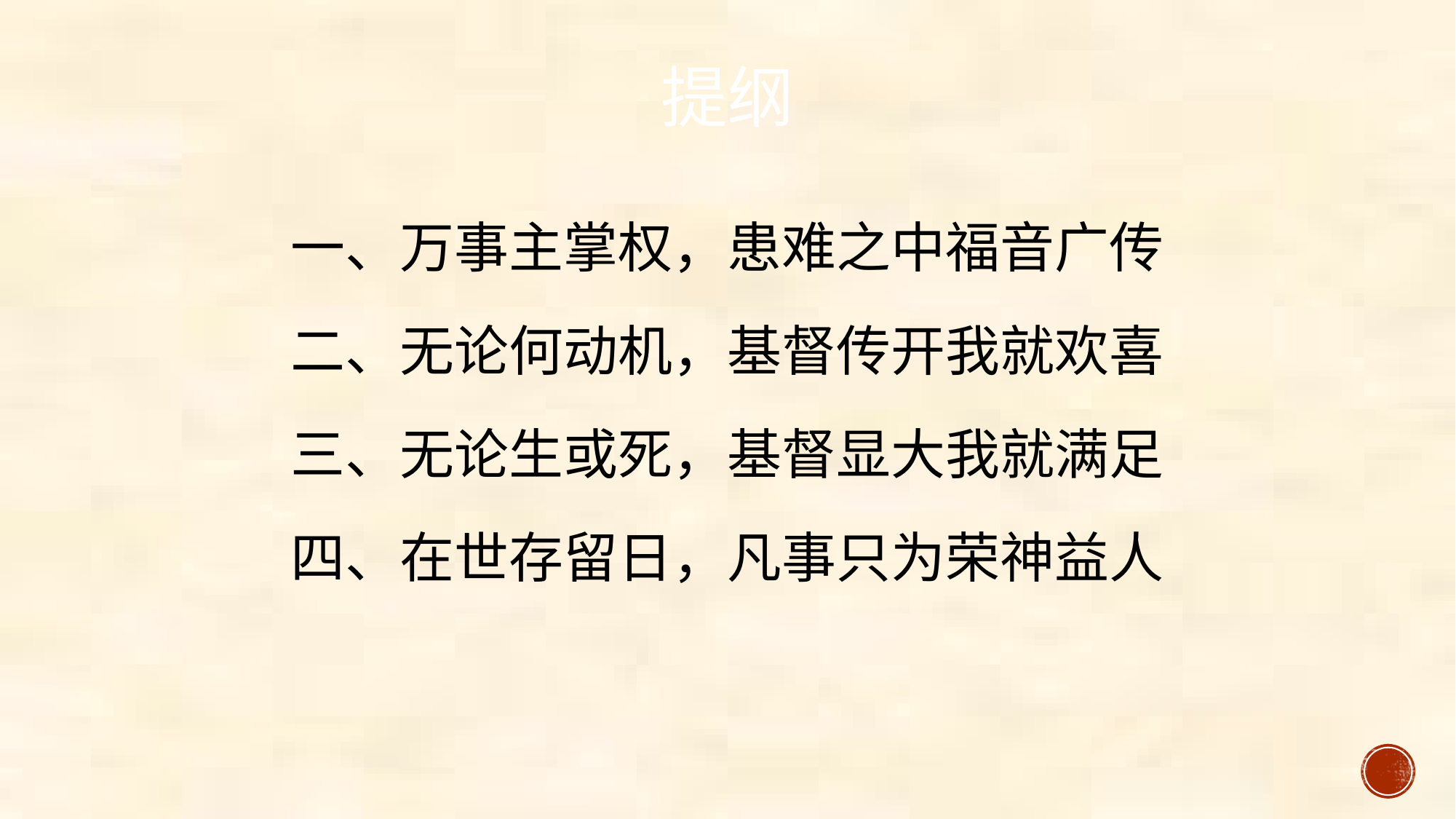

# 提纲
一、万事主掌权，患难之中福音广传
二、无论何动机，基督传开我就欢喜
三、无论生或死，基督显大我就满足
四、在世存留日，凡事只为荣神益人